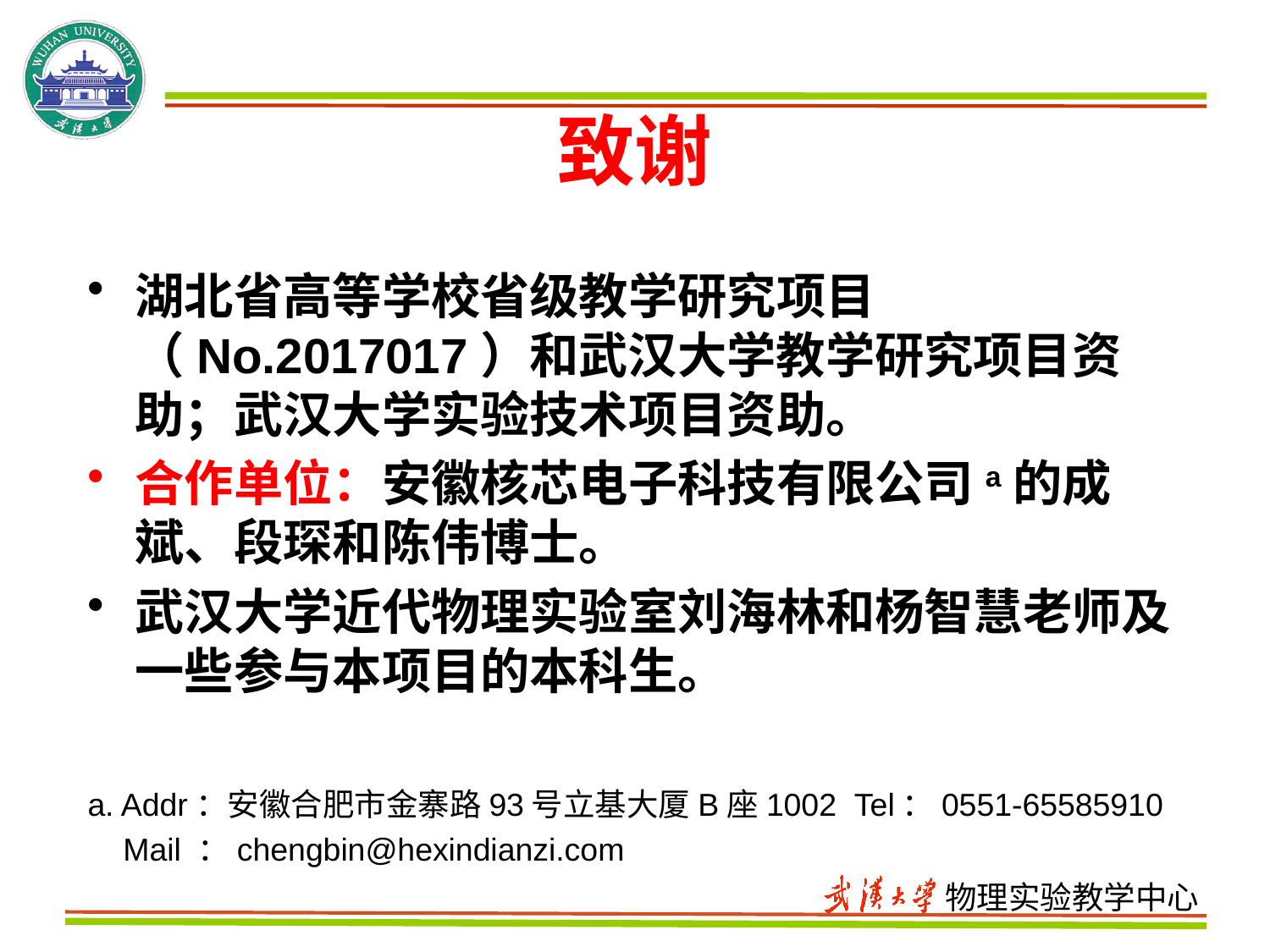

# 致谢
湖北省高等学校省级教学研究项目（No.2017017）和武汉大学教学研究项目资助；武汉大学实验技术项目资助。
合作单位：安徽核芯电子科技有限公司a的成斌、段琛和陈伟博士。
武汉大学近代物理实验室刘海林和杨智慧老师及一些参与本项目的本科生。

a. Addr：安徽合肥市金寨路93号立基大厦B座1002  Tel：0551-65585910
    Mail ：chengbin@hexindianzi.com